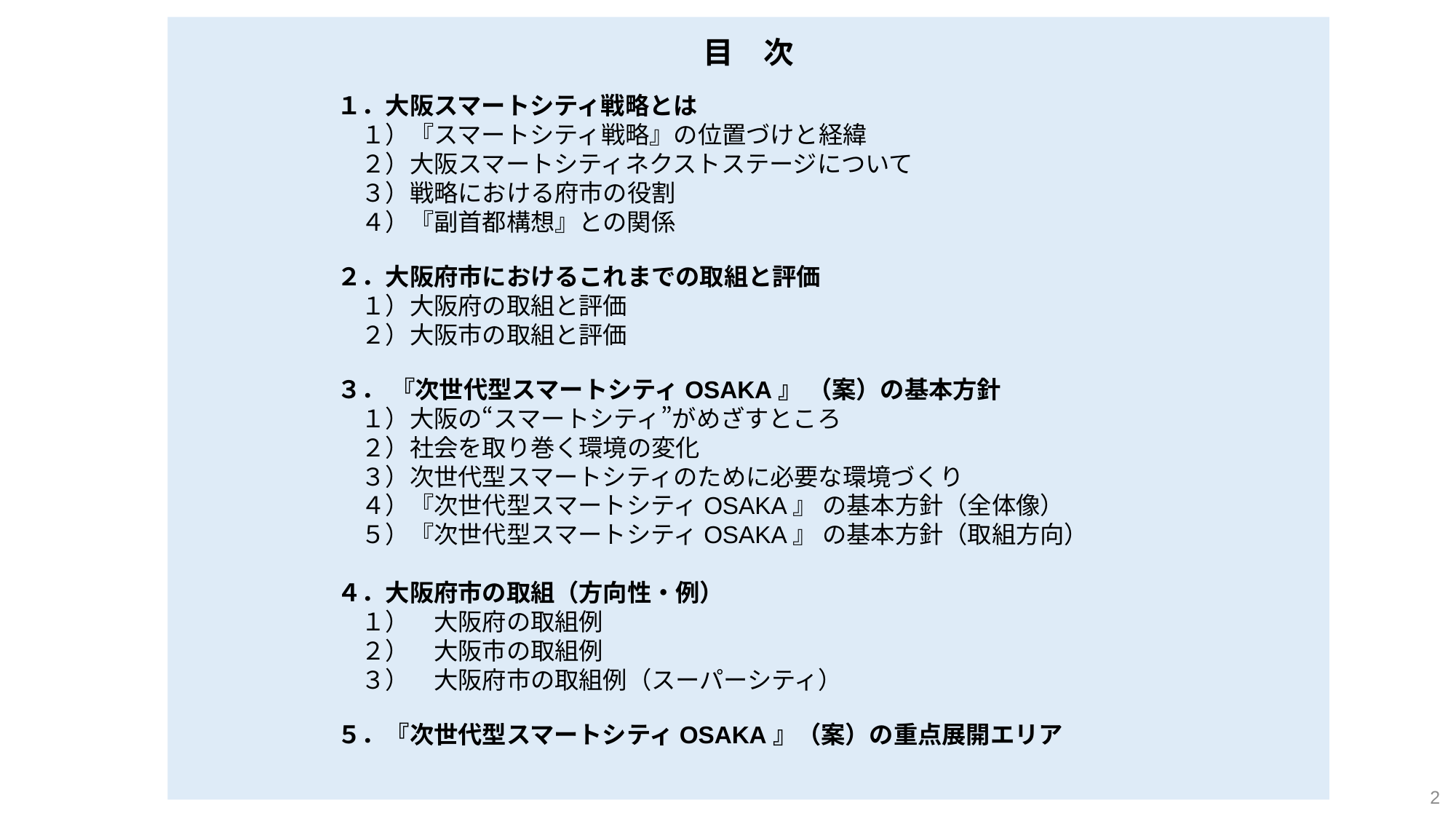

目　次
１．大阪スマートシティ戦略とは
　１）『スマートシティ戦略』の位置づけと経緯
　２）大阪スマートシティネクストステージについて
　３）戦略における府市の役割
　４）『副首都構想』との関係

２．大阪府市におけるこれまでの取組と評価
　１）大阪府の取組と評価
　２）大阪市の取組と評価

３． 『次世代型スマートシティOSAKA』 （案）の基本方針
　１）大阪の“スマートシティ”がめざすところ
　２）社会を取り巻く環境の変化
　３）次世代型スマートシティのために必要な環境づくり
　４）『次世代型スマートシティOSAKA』 の基本方針（全体像）
　５）『次世代型スマートシティOSAKA』 の基本方針（取組方向）

４．大阪府市の取組（方向性・例）
　１）　大阪府の取組例
　２）　大阪市の取組例
　３）　大阪府市の取組例（スーパーシティ）

５．『次世代型スマートシティOSAKA』（案）の重点展開エリア
2